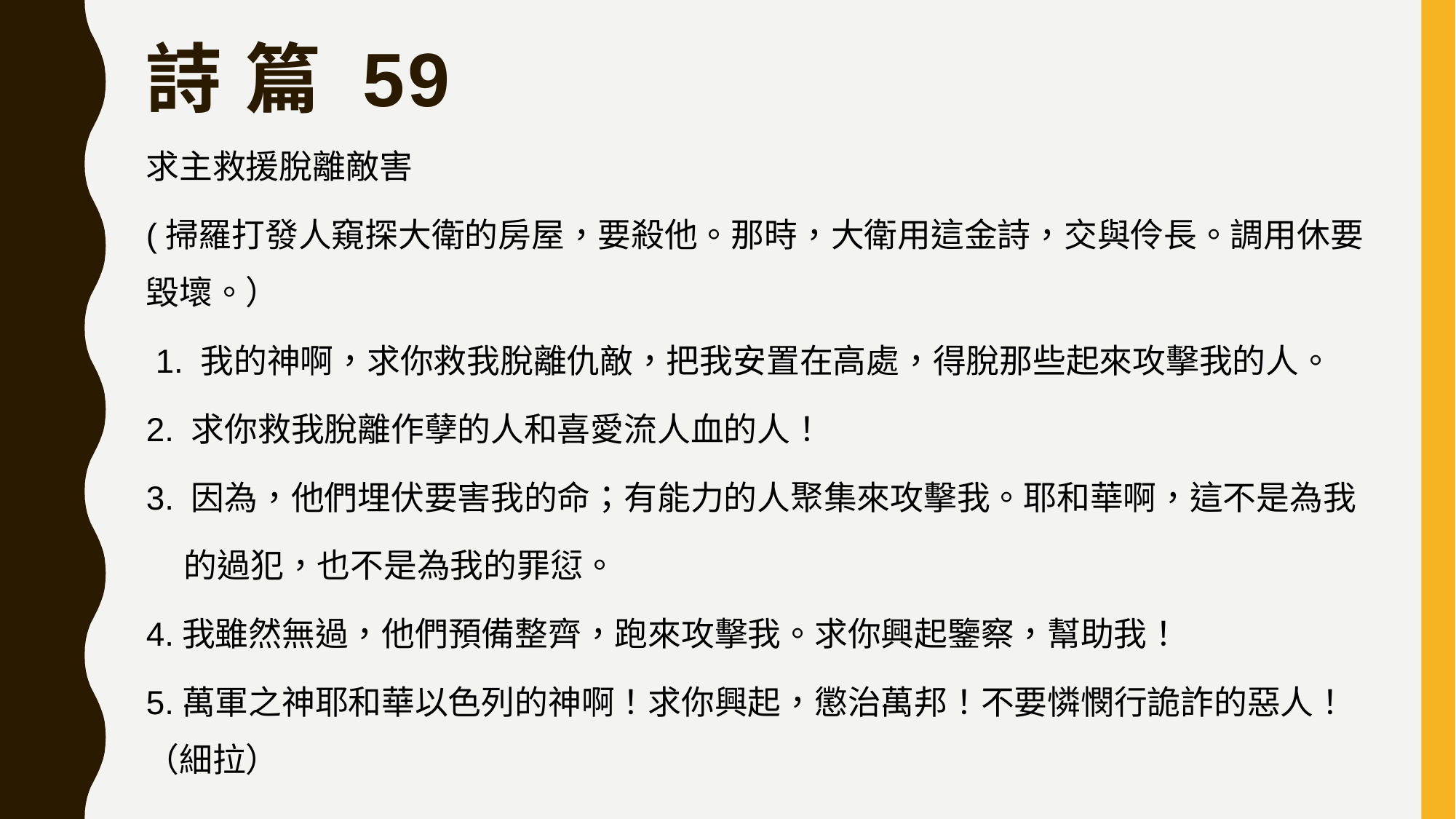

# 詩 篇 59
求主救援脫離敵害
(掃羅打發人窺探大衛的房屋，要殺他。那時，大衛用這金詩，交與伶長。調用休要毀壞。）
 1. 我的神啊，求你救我脫離仇敵，把我安置在高處，得脫那些起來攻擊我的人。
2. 求你救我脫離作孽的人和喜愛流人血的人！
3. 因為，他們埋伏要害我的命；有能力的人聚集來攻擊我。耶和華啊，這不是為我
    的過犯，也不是為我的罪愆。
4.我雖然無過，他們預備整齊，跑來攻擊我。求你興起鑒察，幫助我！
5.萬軍之神耶和華以色列的神啊！求你興起，懲治萬邦！不要憐憫行詭詐的惡人！（細拉）